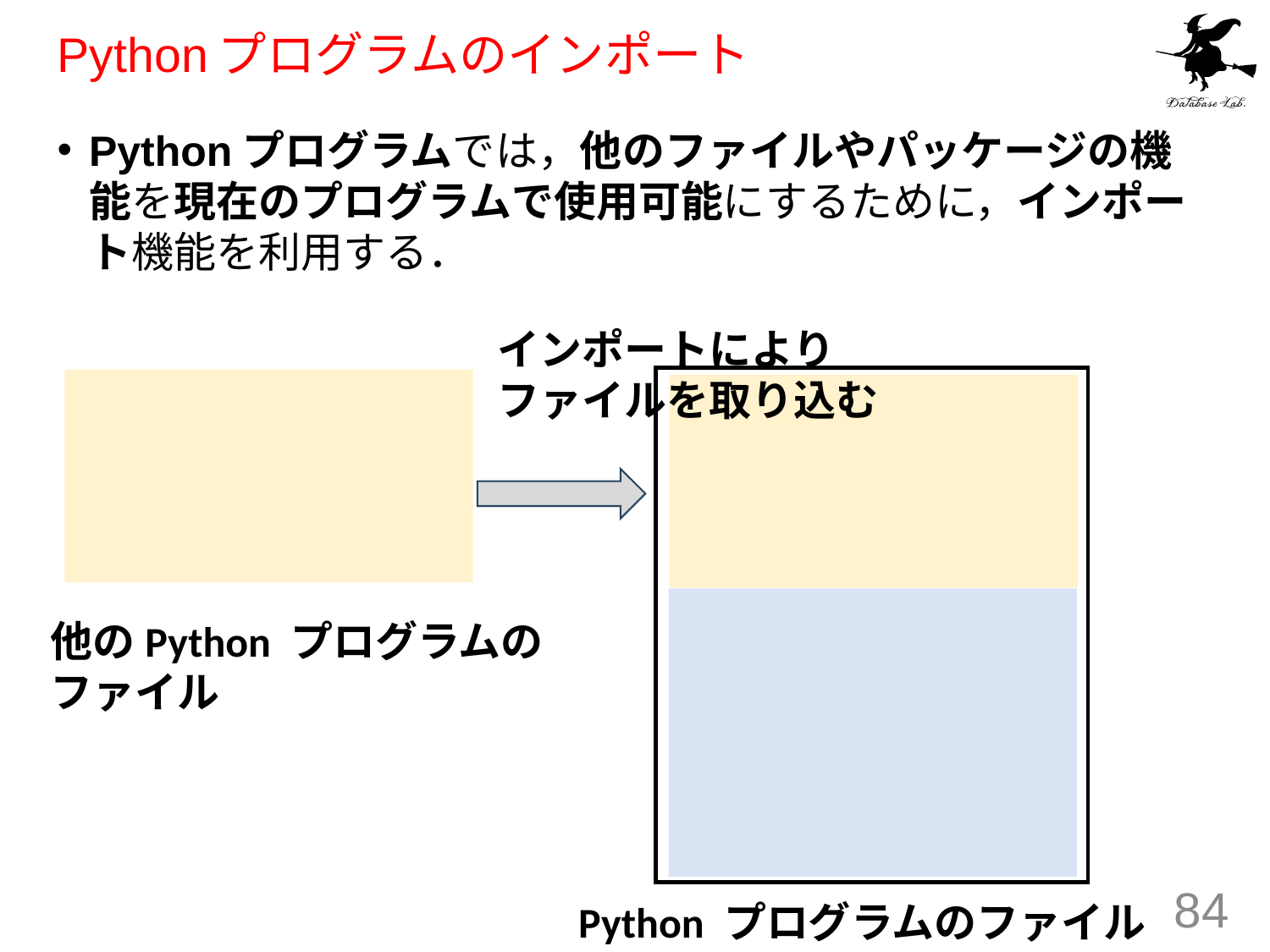

# Pythonプログラムのインポート
Pythonプログラムでは，他のファイルやパッケージの機能を現在のプログラムで使用可能にするために，インポート機能を利用する．
インポートにより
ファイルを取り込む

他のPython プログラムの
ファイル
84
Python プログラムのファイル